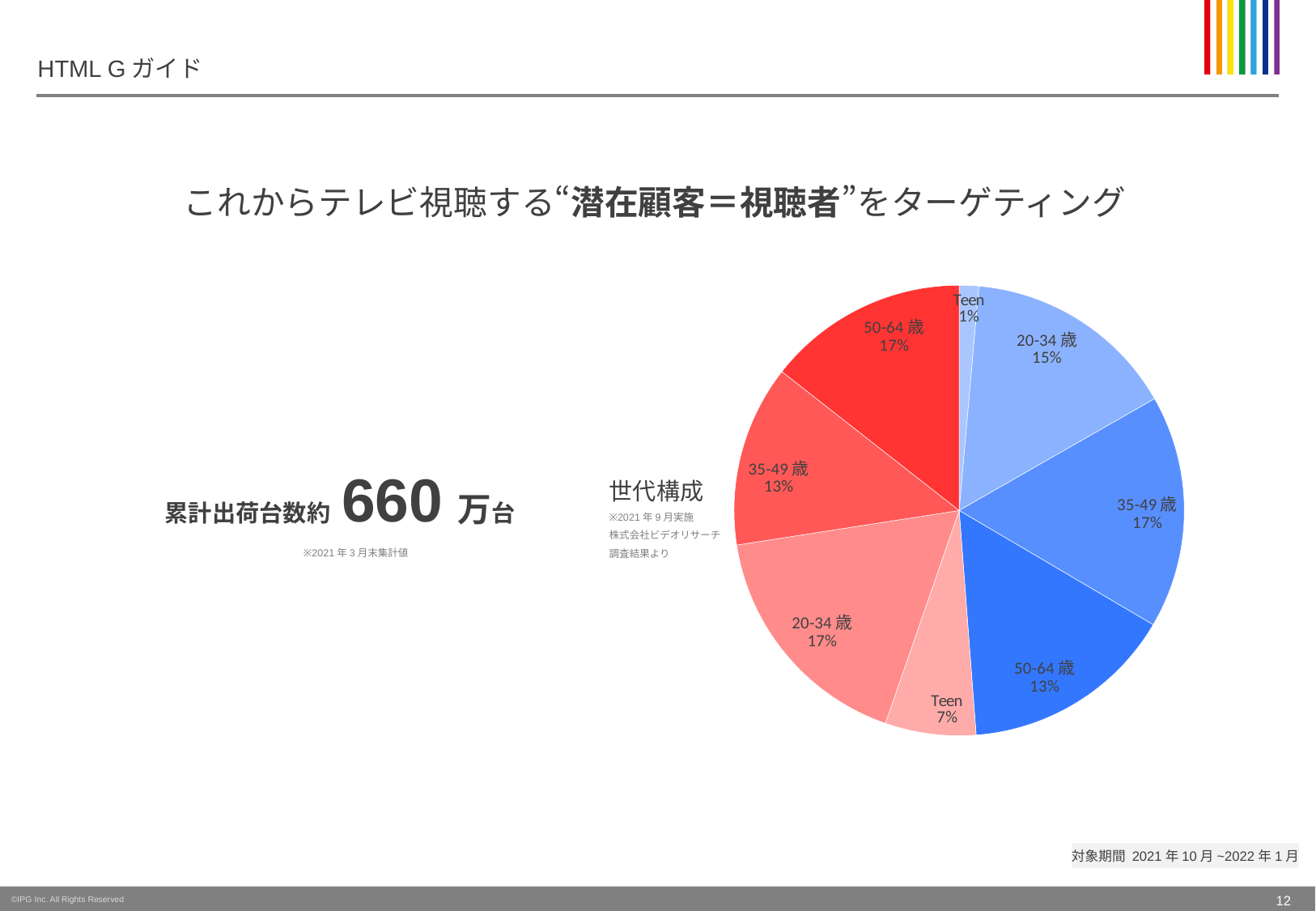

# HTML Gガイド
これからテレビ視聴する“潜在顧客＝視聴者”をターゲティング

### Chart

| Category | 売上高 |
|---|---|
| Teen | 0.014 |
| 20-34歳 | 0.153 |
| 35-49歳 | 0.167 |
| 50-64歳 | 0.153 |
| Teen | 0.065 |
| 20-34歳 | 0.172 |
| 35-49歳 | 0.13 |
| 50-64歳 | 0.144 |
世代構成
※2021年9月実施
株式会社ビデオリサーチ調査結果より
累計出荷台数約 660万台
※2021年3月末集計値
12
©IPG Inc. All Rights Reserved